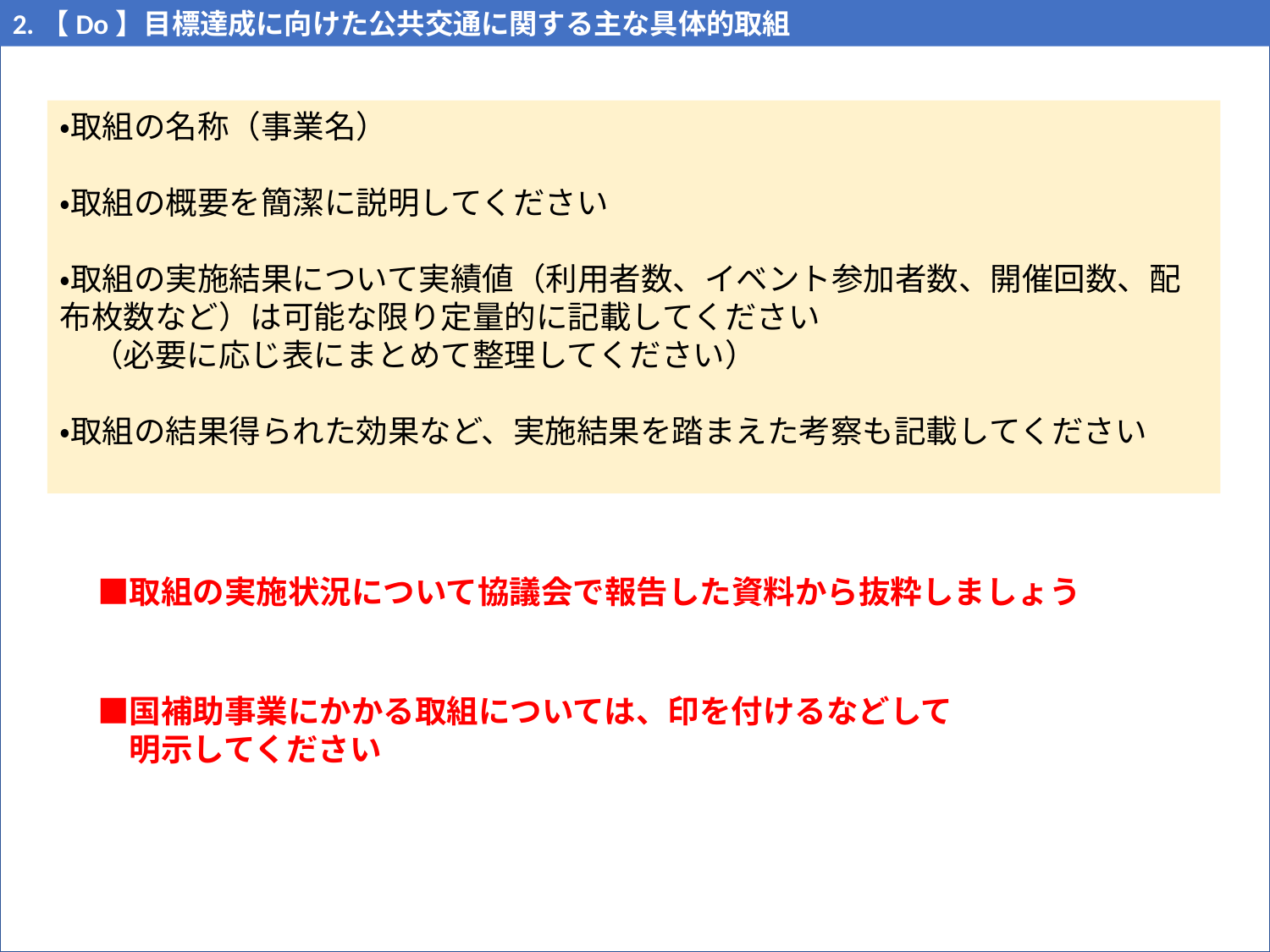

2.【Do】目標達成に向けた公共交通に関する主な具体的取組
4
・取組の名称（事業名）

・取組の概要を簡潔に説明してください

・取組の実施結果について実績値（利用者数、イベント参加者数、開催回数、配布枚数など）は可能な限り定量的に記載してください
　（必要に応じ表にまとめて整理してください）

・取組の結果得られた効果など、実施結果を踏まえた考察も記載してください

　　■取組の実施状況について協議会で報告した資料から抜粋しましょう
　　■国補助事業にかかる取組については、印を付けるなどして
　　　明示してください